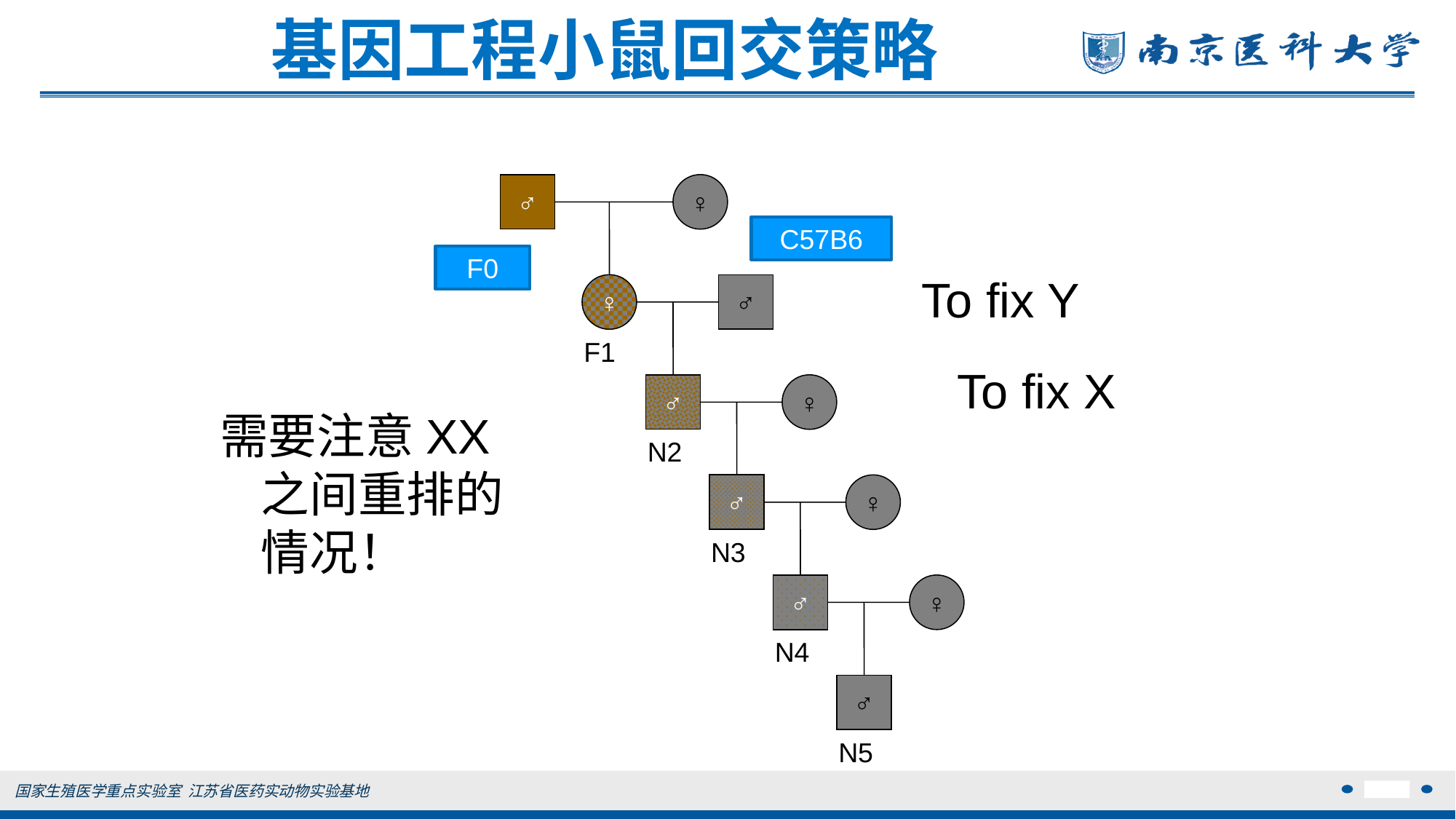

基因工程小鼠回交策略
♂
♀

C57B6
F0
To fix Y
♀
♂

F1
To fix X
♂
♀
需要注意XX之间重排的情况！

N2
♂
♀

N3
♂
♀

N4
♂
N5